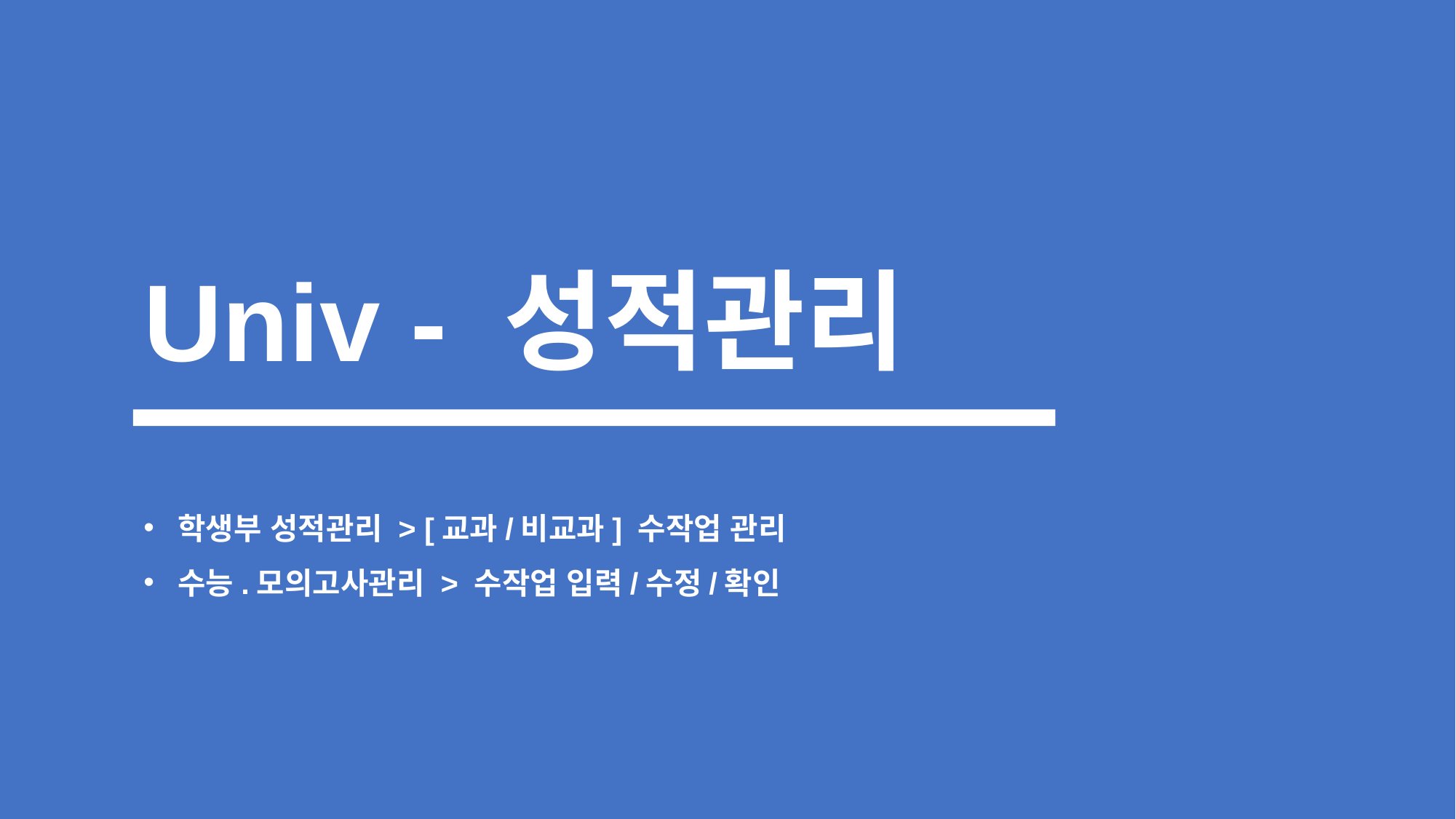

Univ - 성적관리

학생부 성적관리 > [교과/비교과] 수작업 관리
수능.모의고사관리 > 수작업 입력/수정/확인